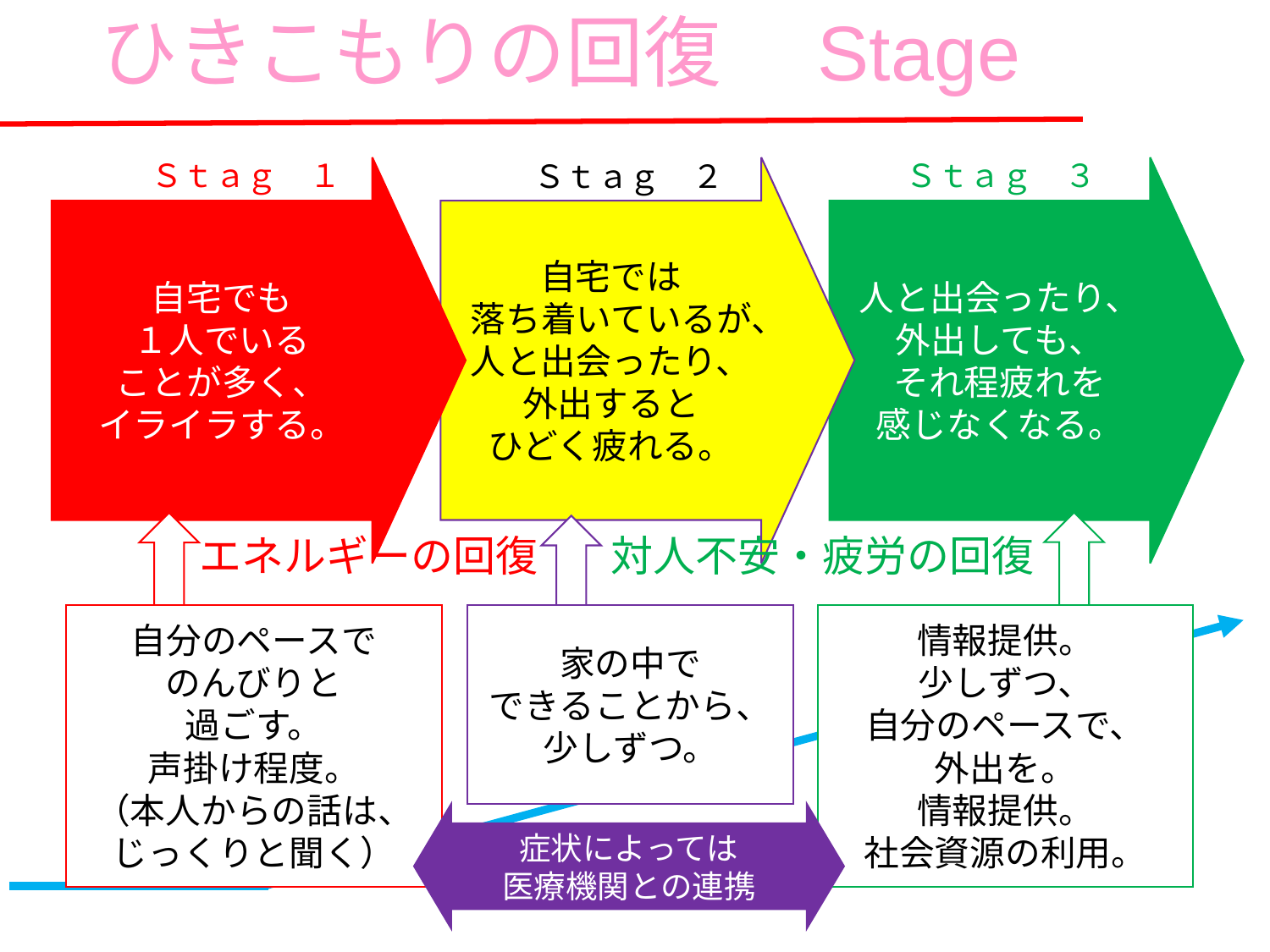

# ひきこもりの回復　Stage
Ｓｔａｇ　１
Ｓｔａｇ　３
Ｓｔａｇ　２
人と出会ったり、
外出しても、
それ程疲れを
感じなくなる。
自宅でも
１人でいる
ことが多く、
イライラする。
自宅では
落ち着いているが、
人と出会ったり、
外出すると
ひどく疲れる。

対人不安・疲労の回復
エネルギーの回復
情報提供。
少しずつ、
自分のペースで、
外出を。
情報提供。
社会資源の利用。
自分のペースで
のんびりと
過ごす。
声掛け程度。
（本人からの話は、
じっくりと聞く）
家の中で
できることから、
少しずつ。
症状によっては
医療機関との連携